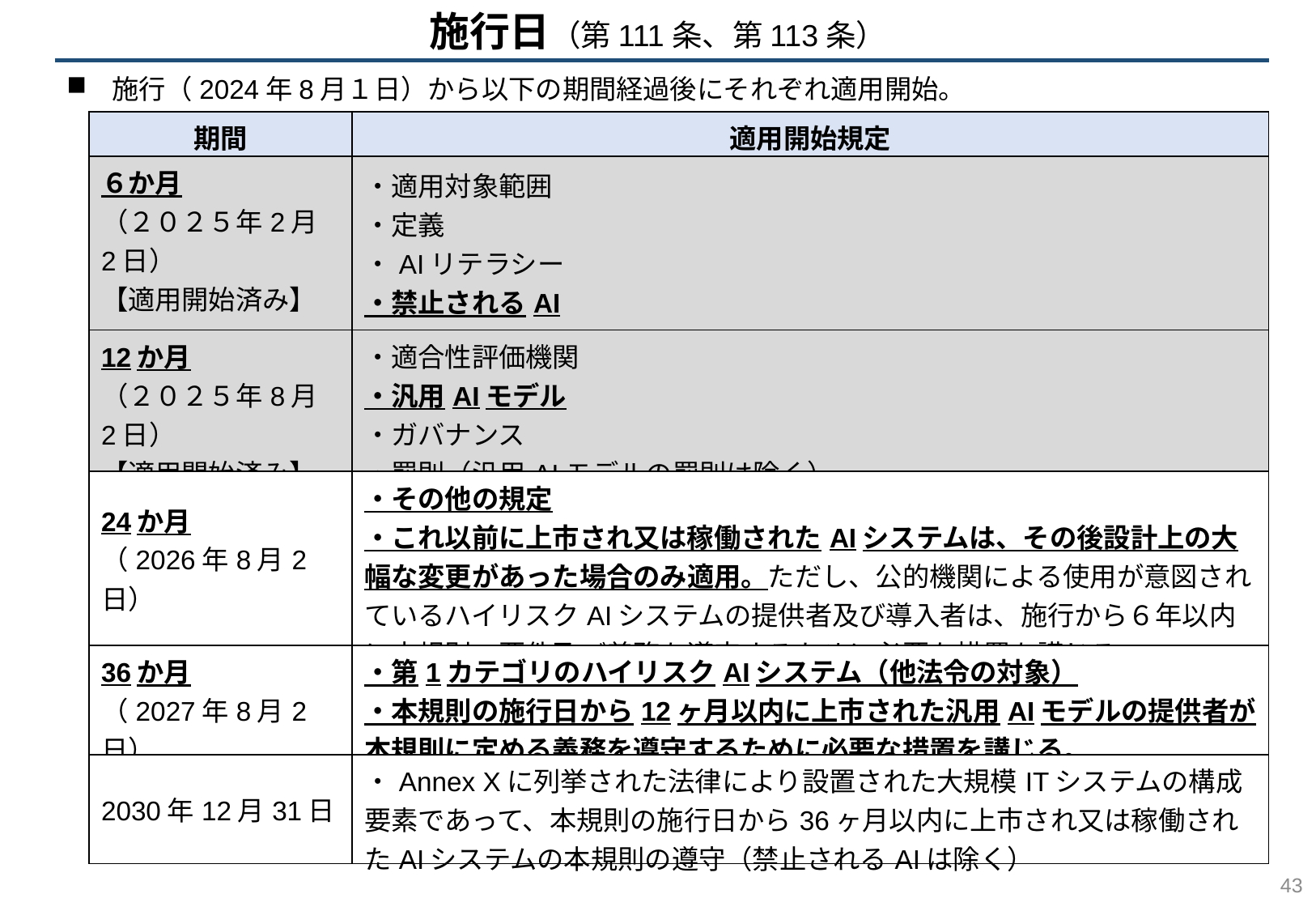

施行日（第111条、第113条）
施行（2024年8月１日）から以下の期間経過後にそれぞれ適用開始。
| 期間 | 適用開始規定 |
| --- | --- |
| ６か月 （２０２５年2月2日） 【適用開始済み】 | ・適用対象範囲 ・定義 ・AIリテラシー ・禁止されるAI |
| 12か月 （２０２５年8月2日） 【適用開始済み】 | ・適合性評価機関 ・汎用AIモデル ・ガバナンス ・罰則（汎用AIモデルの罰則は除く） |
| 24か月 （2026年8月2日） | ・その他の規定 ・これ以前に上市され又は稼働されたAIシステムは、その後設計上の大幅な変更があった場合のみ適用。ただし、公的機関による使用が意図されているハイリスクAIシステムの提供者及び導入者は、施行から６年以内に本規則の要件及び義務を遵守するために必要な措置を講じる。 |
| 36か月 （2027年8月2日） | ・第1カテゴリのハイリスクAIシステム（他法令の対象） ・本規則の施行日から12ヶ月以内に上市された汎用AIモデルの提供者が本規則に定める義務を遵守するために必要な措置を講じる。 |
| 2030年12月31日 | ・Annex Xに列挙された法律により設置された大規模ITシステムの構成要素であって、本規則の施行日から36ヶ月以内に上市され又は稼働されたAIシステムの本規則の遵守（禁止されるAIは除く） |
43